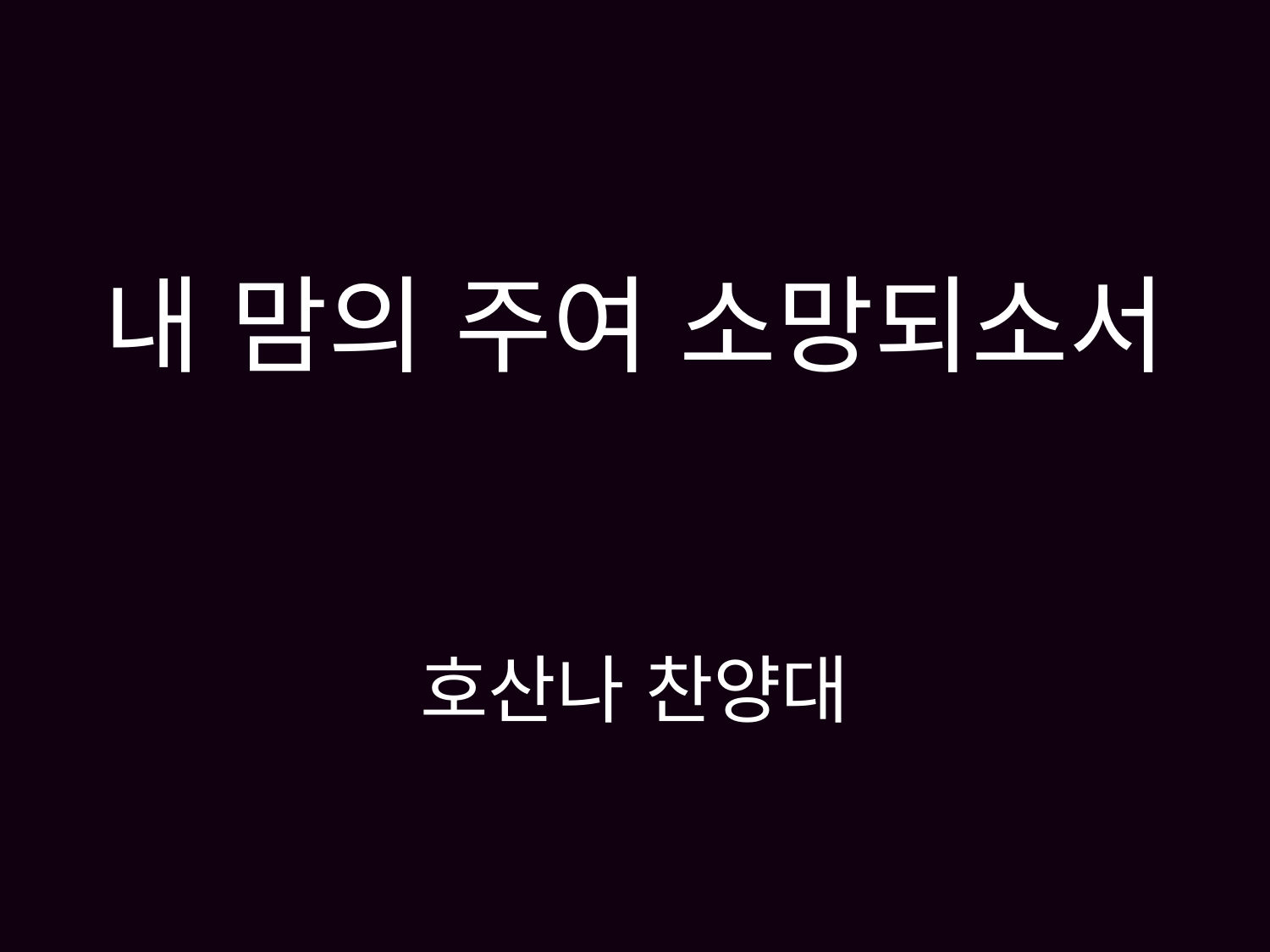

# 내 맘의 주여 소망되소서 호산나 찬양대